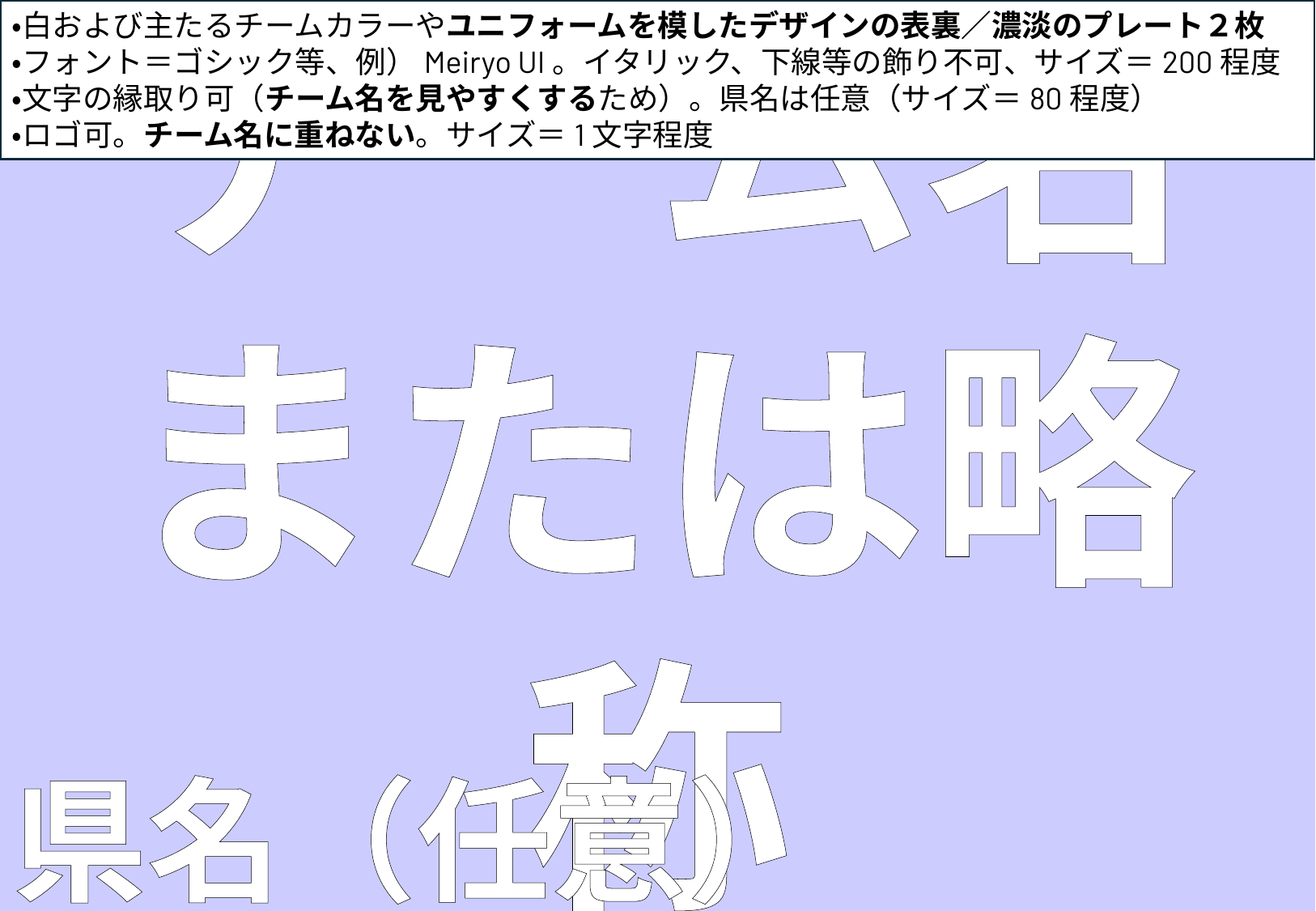

チーム名
または略称
・白および主たるチームカラーやユニフォームを模したデザインの表裏／濃淡のプレート２枚
・フォント＝ゴシック等、例）Meiryo UI。イタリック、下線等の飾り不可、サイズ＝200程度
・文字の縁取り可（チーム名を見やすくするため）。県名は任意（サイズ＝80程度）
・ロゴ可。チーム名に重ねない。サイズ＝1文字程度
県名（任意）